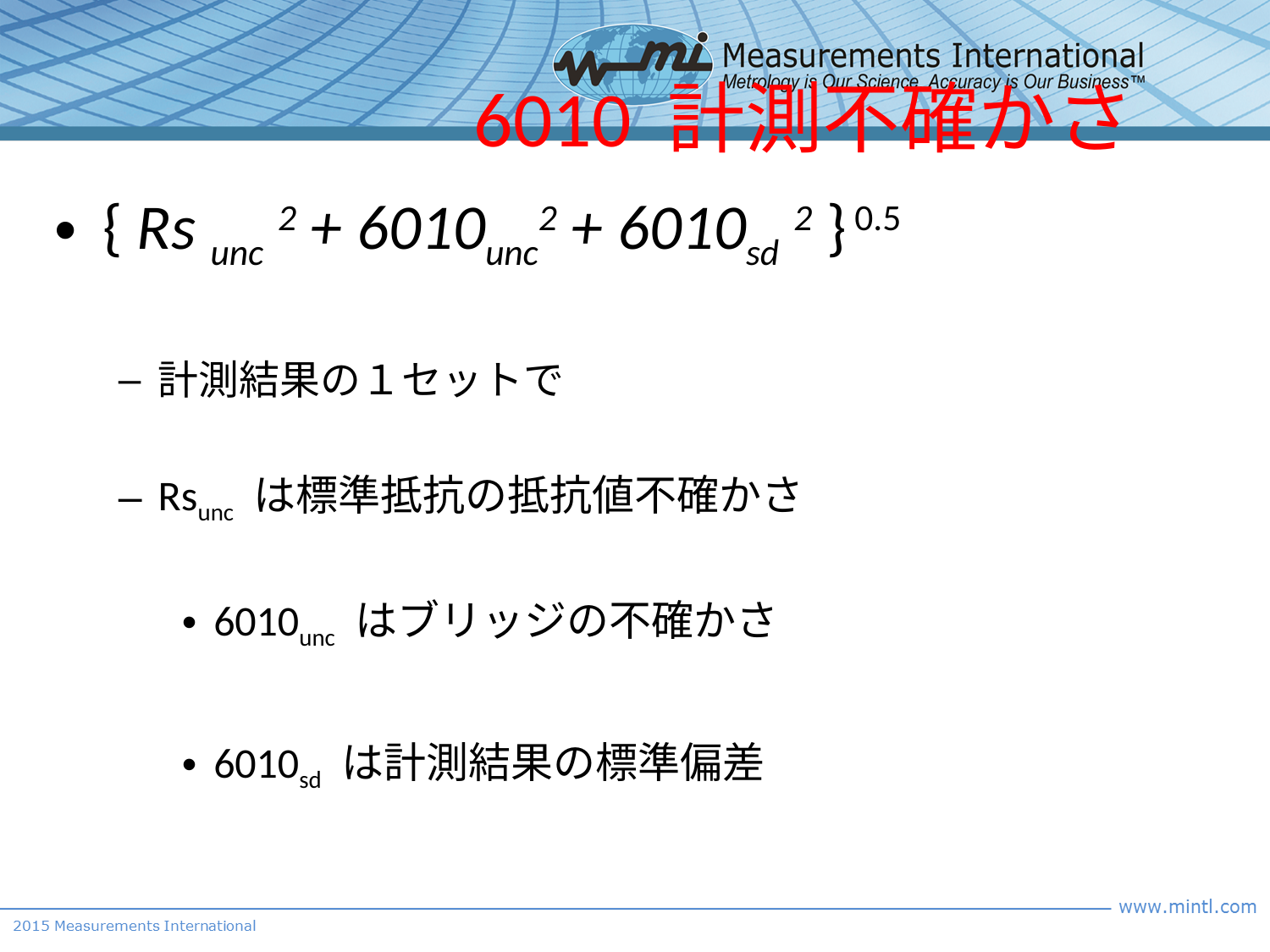

# 6010 計測不確かさ
{ Rs unc 2 + 6010unc2 + 6010sd 2 } 0.5

計測結果の１セットで

Rsunc は標準抵抗の抵抗値不確かさ

6010unc はブリッジの不確かさ

6010sd は計測結果の標準偏差